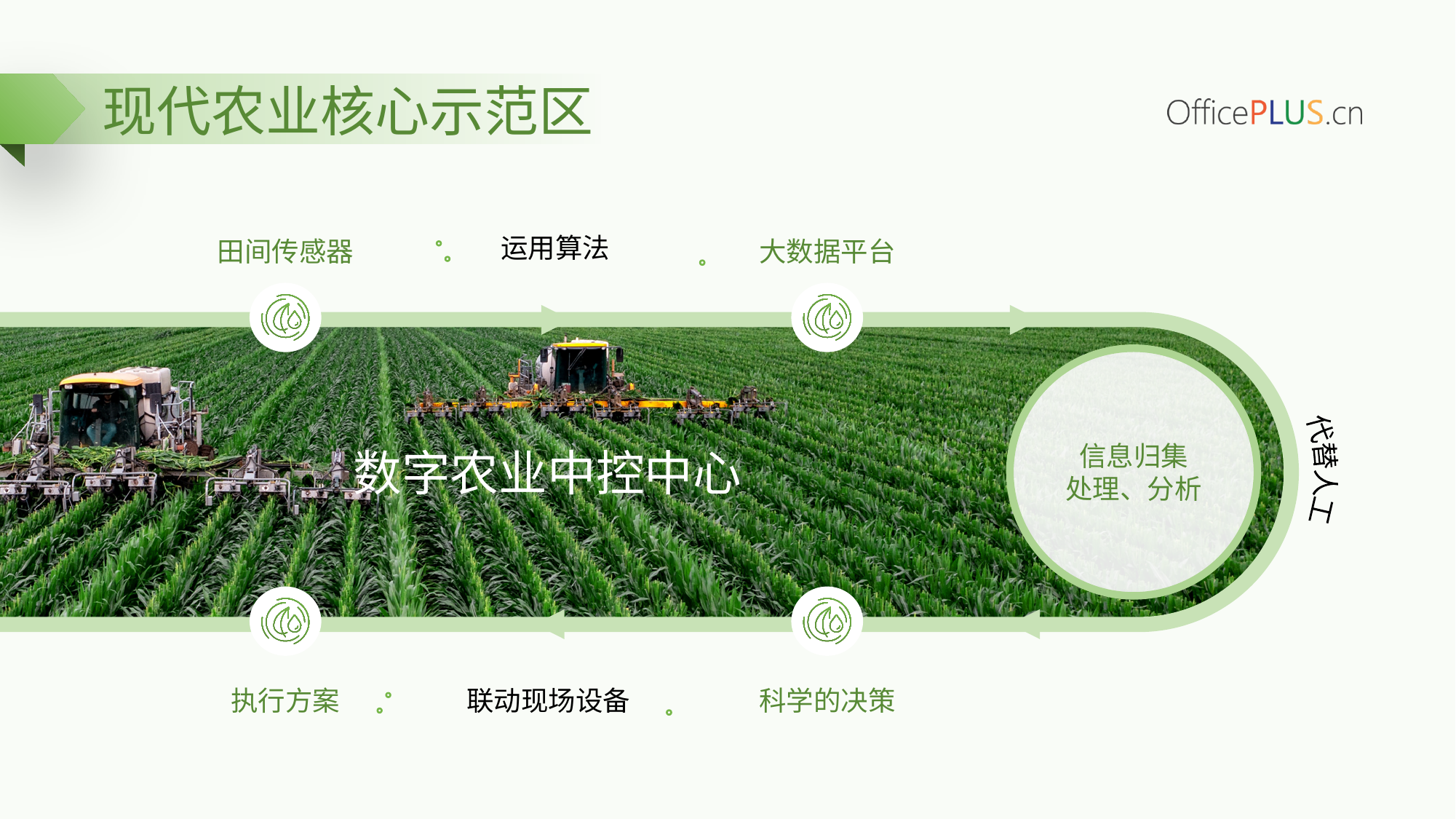

现代农业核心示范区
运用算法
田间传感器
大数据平台

代替人工

信息归集
处理、分析
数字农业中控中心

执行方案
联动现场设备
科学的决策